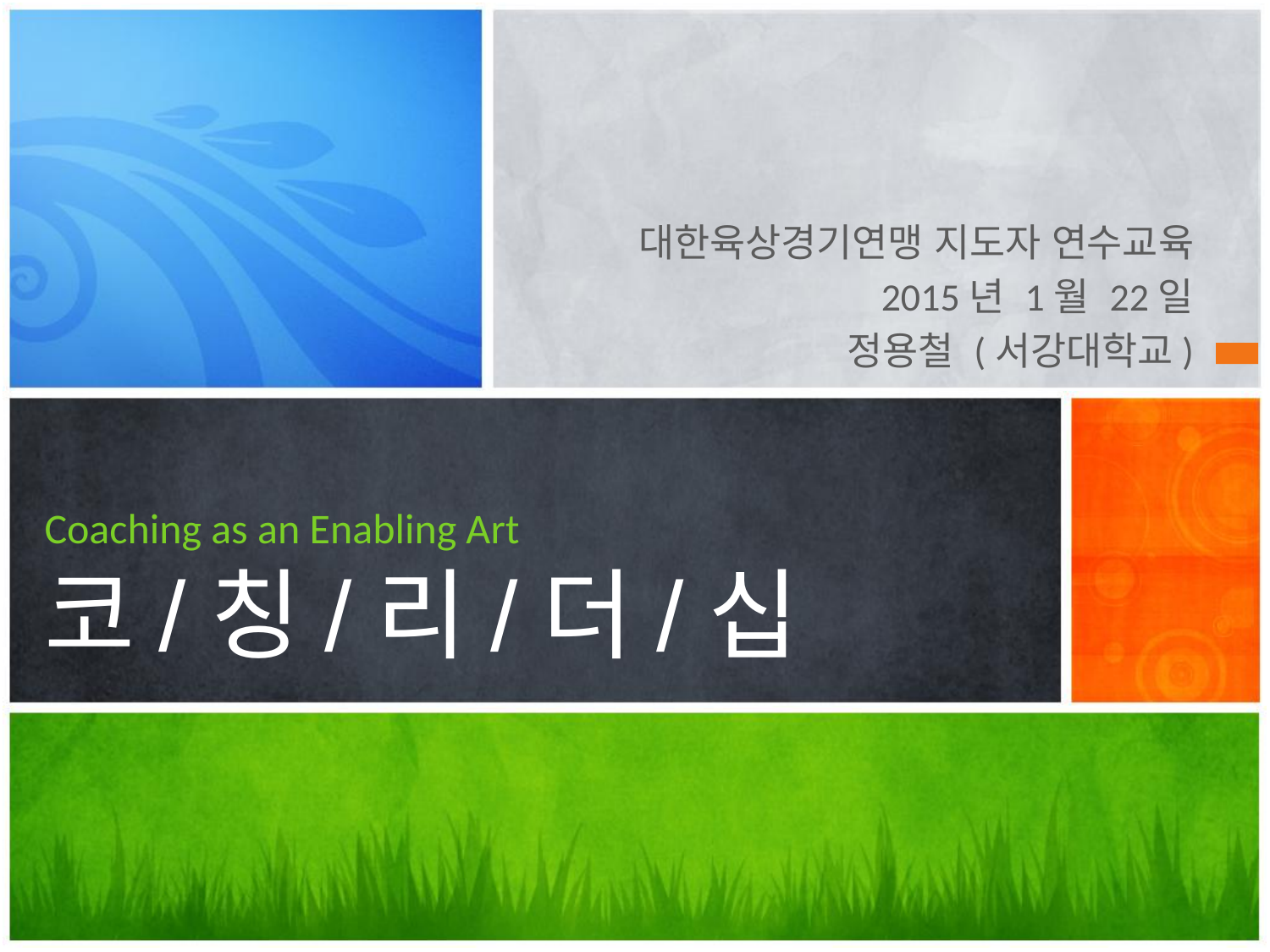

대한육상경기연맹 지도자 연수교육
2015년 1월 22일
정용철 (서강대학교)
# Coaching as an Enabling Art 코/칭/리/더/십